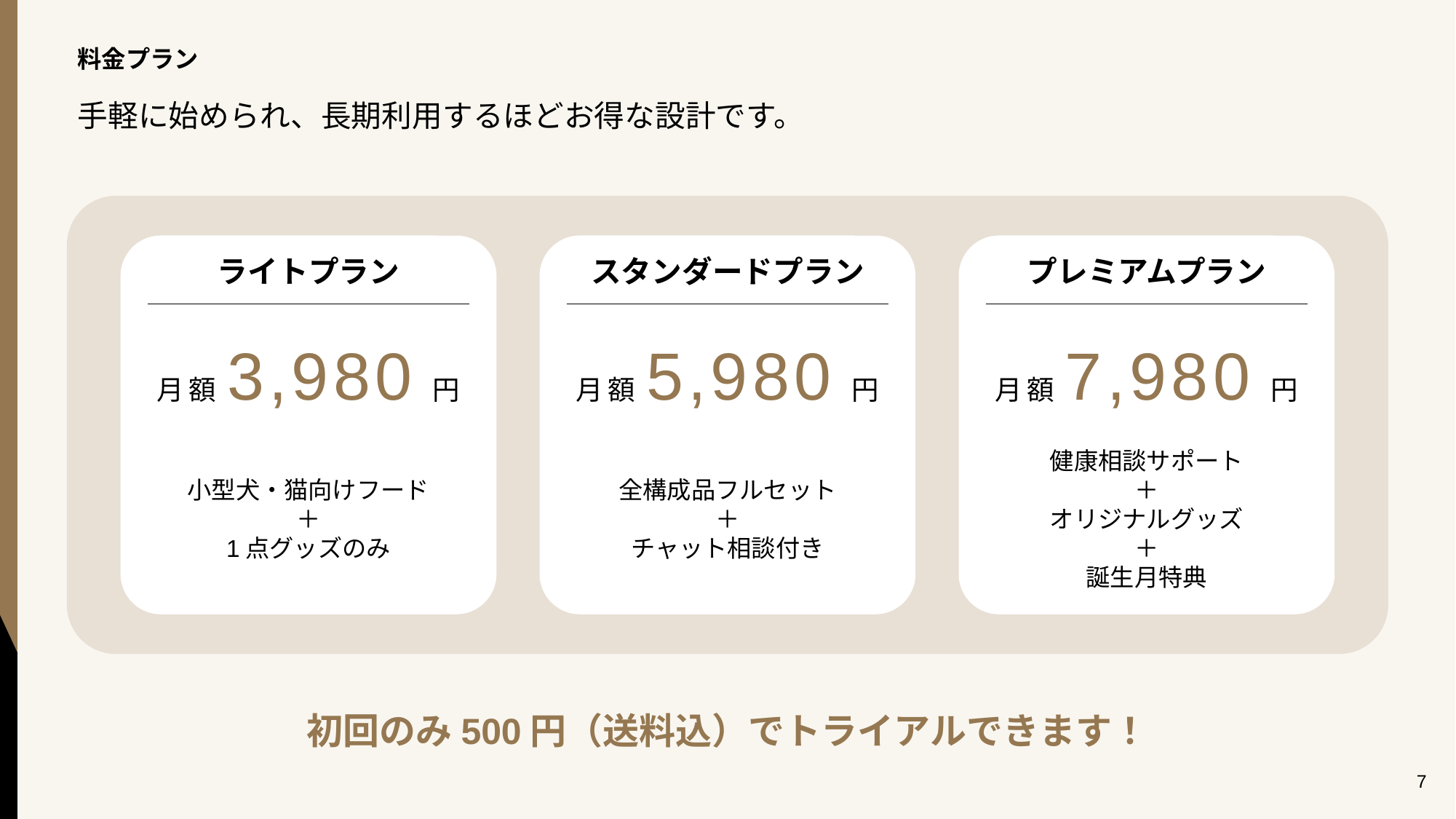

料金プラン
手軽に始められ、長期利用するほどお得な設計です。

ライトプラン
月額3,980円
小型犬・猫向けフード
＋
1点グッズのみ
スタンダードプラン
月額5,980円
全構成品フルセット
＋
チャット相談付き
プレミアムプラン
月額7,980円
健康相談サポート
＋
オリジナルグッズ
＋
誕生月特典
初回のみ500円（送料込）でトライアルできます！
7